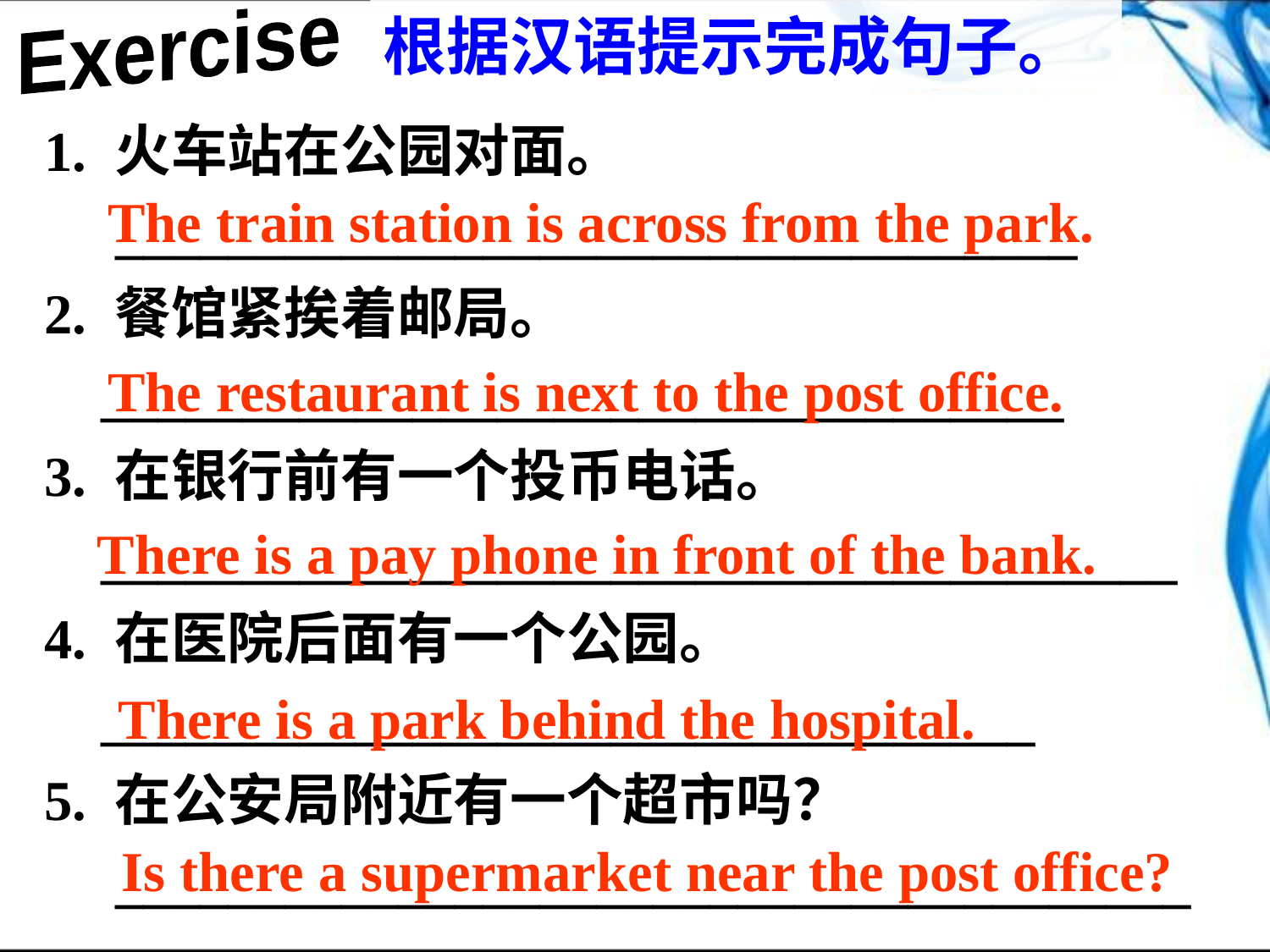

Exercise
根据汉语提示完成句子。
1. 火车站在公园对面。
     __________________________________
2. 餐馆紧挨着邮局。
    __________________________________
3. 在银行前有一个投币电话。
    ______________________________________
4. 在医院后面有一个公园。
    _________________________________
5. 在公安局附近有一个超市吗？
     ______________________________________
The train station is across from the park.
The restaurant is next to the post office.
There is a pay phone in front of the bank.
There is a park behind the hospital.
 Is there a supermarket near the post office?